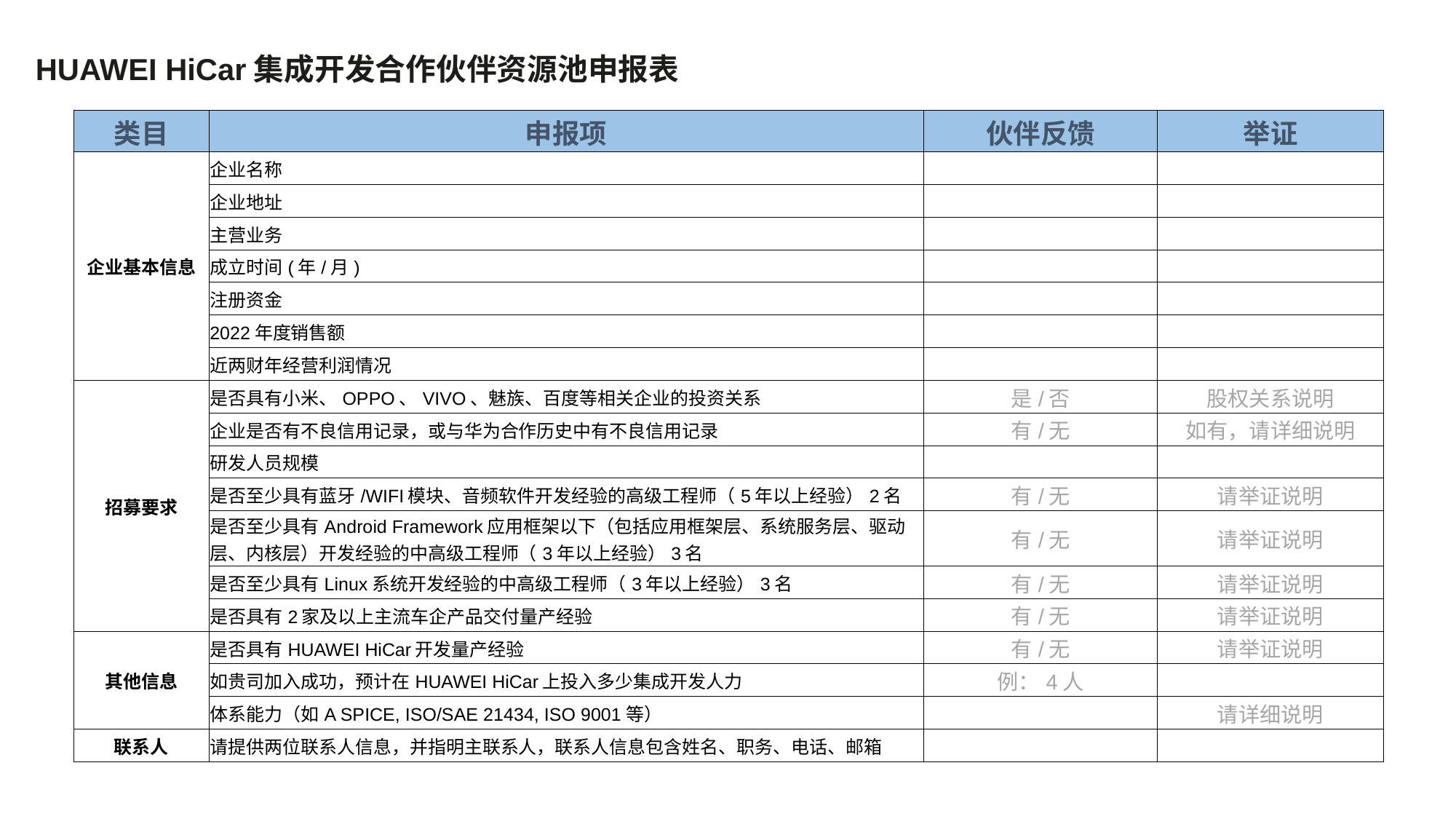

HUAWEI HiCar集成开发合作伙伴资源池申报表
| 类目 | 申报项 | 伙伴反馈 | 举证 |
| --- | --- | --- | --- |
| 企业基本信息 | 企业名称 |  |  |
|  | 企业地址 |  |  |
|  | 主营业务 |  |  |
|  | 成立时间(年/月) |  |  |
|  | 注册资金 |  |  |
|  | 2022年度销售额 |  |  |
|  | 近两财年经营利润情况 |  |  |
| 招募要求 | 是否具有小米、OPPO、VIVO、魅族、百度等相关企业的投资关系 | 是/否 | 股权关系说明 |
|  | 企业是否有不良信用记录，或与华为合作历史中有不良信用记录 | 有/无 | 如有，请详细说明 |
|  | 研发人员规模 |  |  |
|  | 是否至少具有蓝牙/WIFI模块、音频软件开发经验的高级工程师（5年以上经验）2名 | 有/无 | 请举证说明 |
|  | 是否至少具有Android Framework应用框架以下（包括应用框架层、系统服务层、驱动层、内核层）开发经验的中高级工程师（3年以上经验）3名 | 有/无 | 请举证说明 |
|  | 是否至少具有Linux系统开发经验的中高级工程师（3年以上经验）3名 | 有/无 | 请举证说明 |
|  | 是否具有2家及以上主流车企产品交付量产经验 | 有/无 | 请举证说明 |
| 其他信息 | 是否具有HUAWEI HiCar开发量产经验 | 有/无 | 请举证说明 |
|  | 如贵司加入成功，预计在HUAWEI HiCar上投入多少集成开发人力 | 例：4人 |  |
|  | 体系能力（如A SPICE, ISO/SAE 21434, ISO 9001等） |  | 请详细说明 |
| 联系人 | 请提供两位联系人信息，并指明主联系人，联系人信息包含姓名、职务、电话、邮箱 |  |  |